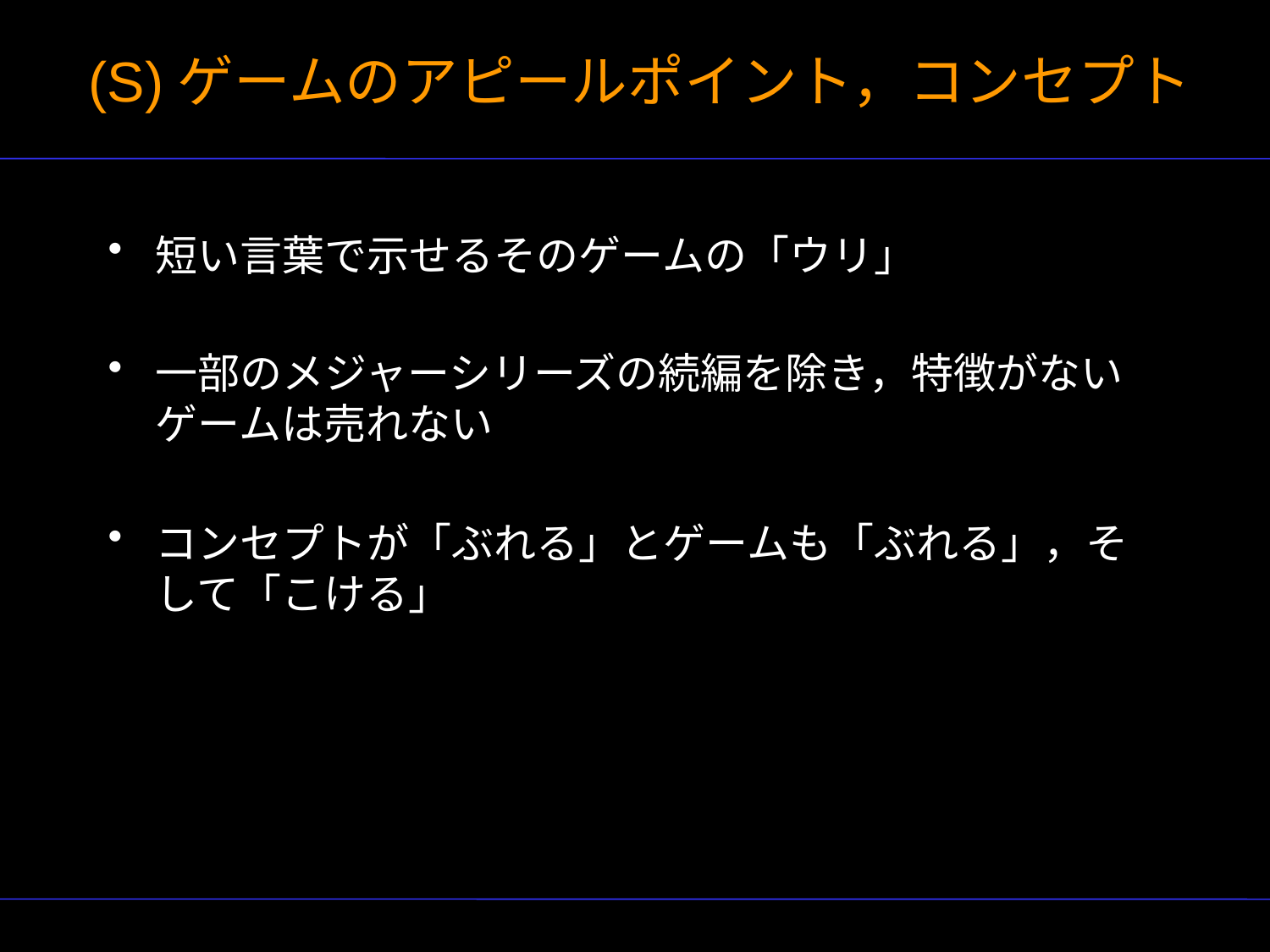

# (S)ゲームのアピールポイント，コンセプト
短い言葉で示せるそのゲームの「ウリ」

一部のメジャーシリーズの続編を除き，特徴がないゲームは売れない

コンセプトが「ぶれる」とゲームも「ぶれる」，そして「こける」